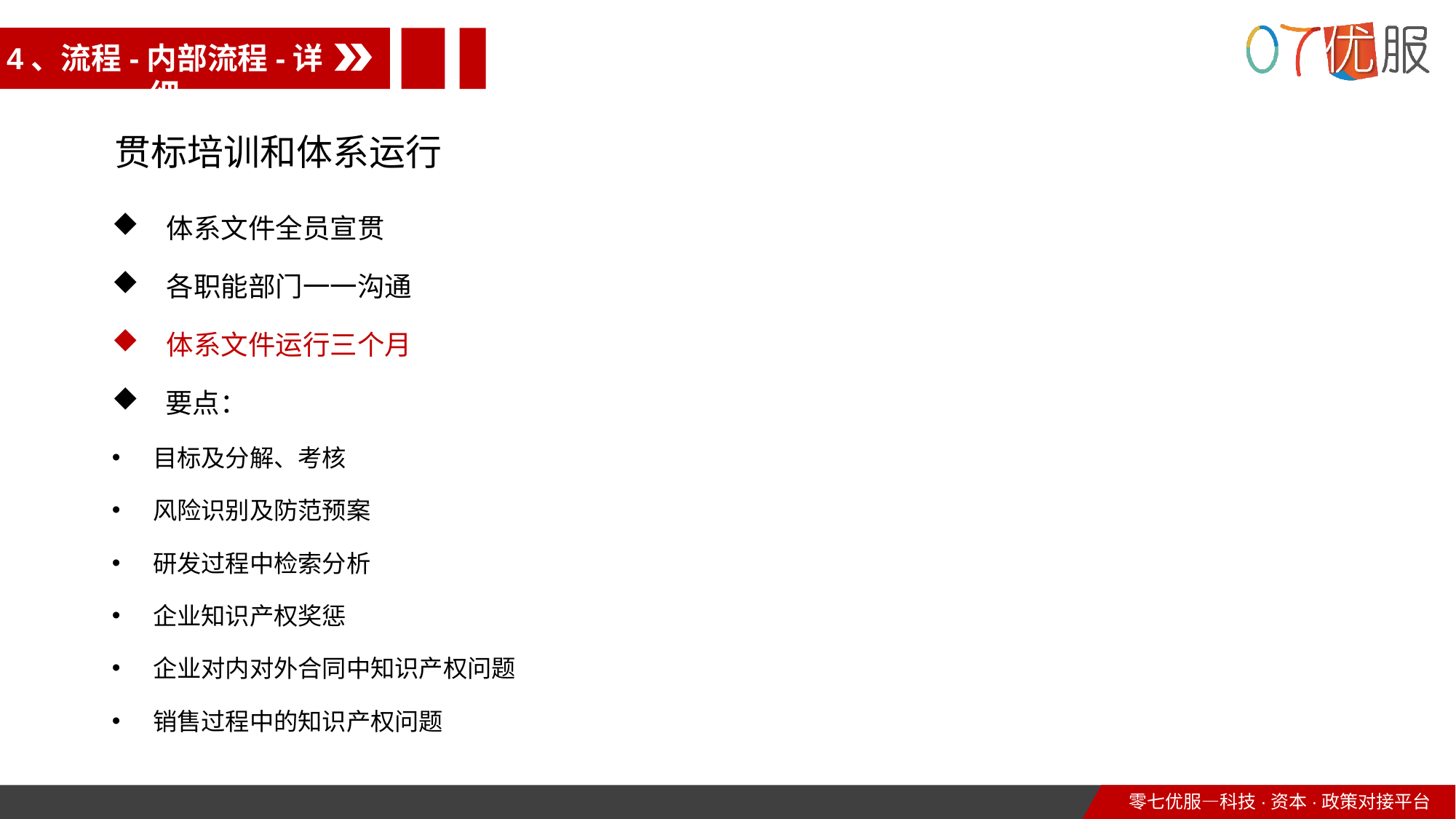

4、流程-内部流程-详细
贯标培训和体系运行
体系文件全员宣贯
各职能部门一一沟通
体系文件运行三个月
 要点：
目标及分解、考核
风险识别及防范预案
研发过程中检索分析
企业知识产权奖惩
企业对内对外合同中知识产权问题
销售过程中的知识产权问题